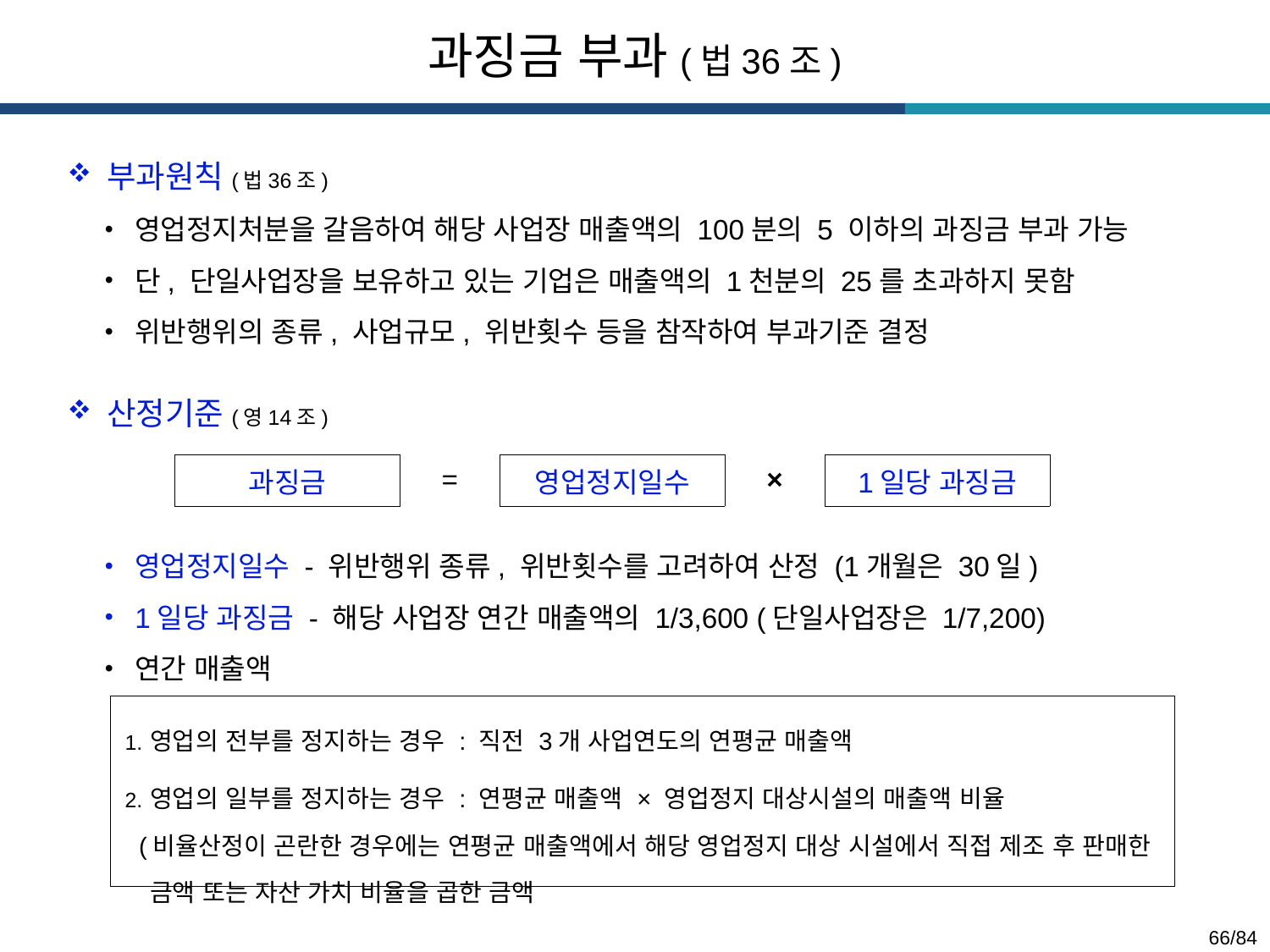

과징금 부과(법36조)
부과원칙(법36조)
영업정지처분을 갈음하여 해당 사업장 매출액의 100분의 5 이하의 과징금 부과 가능
단, 단일사업장을 보유하고 있는 기업은 매출액의 1천분의 25를 초과하지 못함
위반행위의 종류, 사업규모, 위반횟수 등을 참작하여 부과기준 결정
산정기준(영14조)
| 과징금 | = | 영업정지일수 | × | 1일당 과징금 |
| --- | --- | --- | --- | --- |
영업정지일수 - 위반행위 종류, 위반횟수를 고려하여 산정 (1개월은 30일)
1일당 과징금 - 해당 사업장 연간 매출액의 1/3,600 (단일사업장은 1/7,200)
연간 매출액
| 영업의 전부를 정지하는 경우 : 직전 3개 사업연도의 연평균 매출액 영업의 일부를 정지하는 경우 : 연평균 매출액 × 영업정지 대상시설의 매출액 비율 (비율산정이 곤란한 경우에는 연평균 매출액에서 해당 영업정지 대상 시설에서 직접 제조 후 판매한 금액 또는 자산 가치 비율을 곱한 금액 |
| --- |